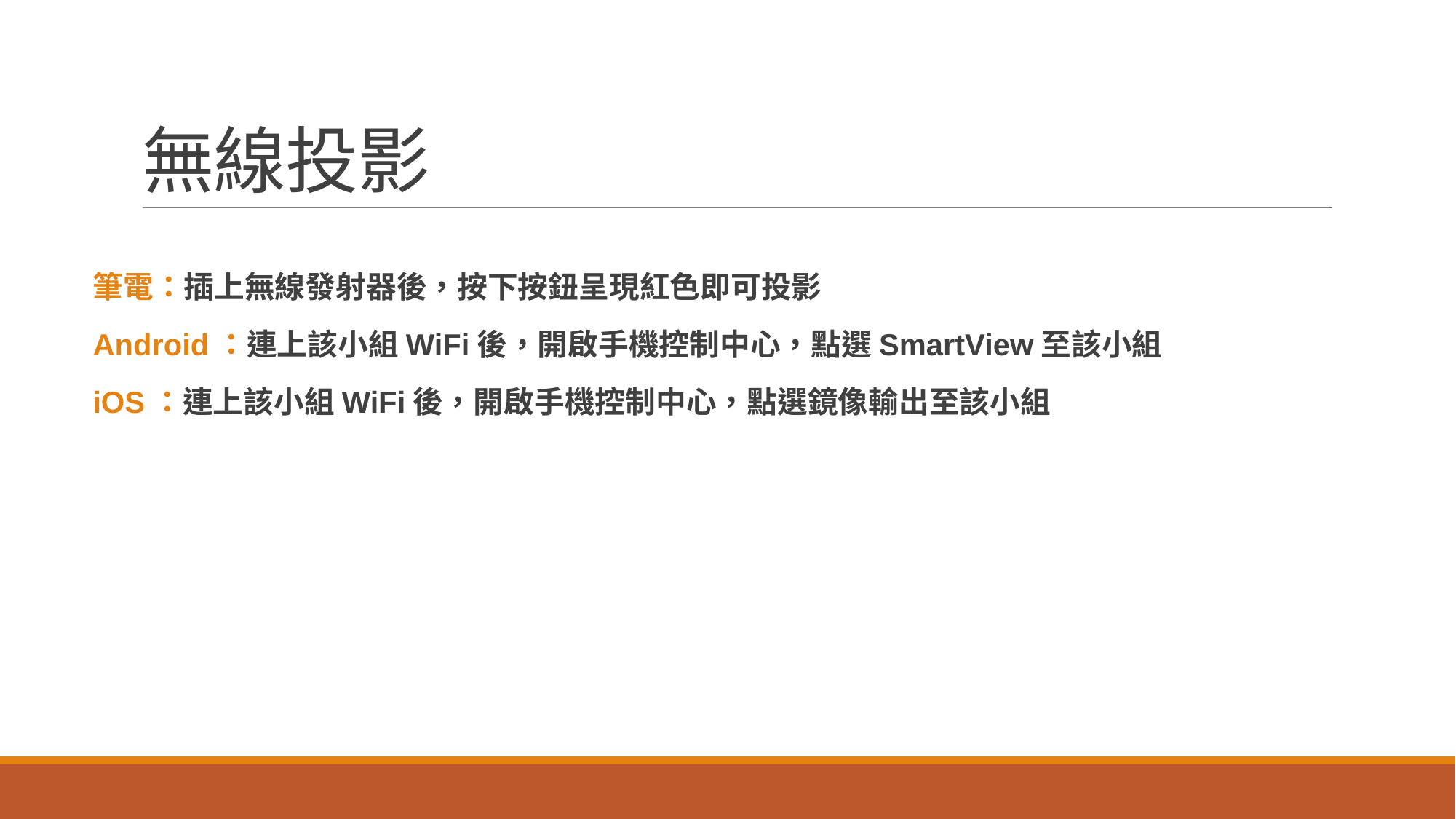

# 無線投影
筆電：插上無線發射器後，按下按鈕呈現紅色即可投影
Android：連上該小組WiFi後，開啟手機控制中心，點選SmartView至該小組
iOS：連上該小組WiFi後，開啟手機控制中心，點選鏡像輸出至該小組